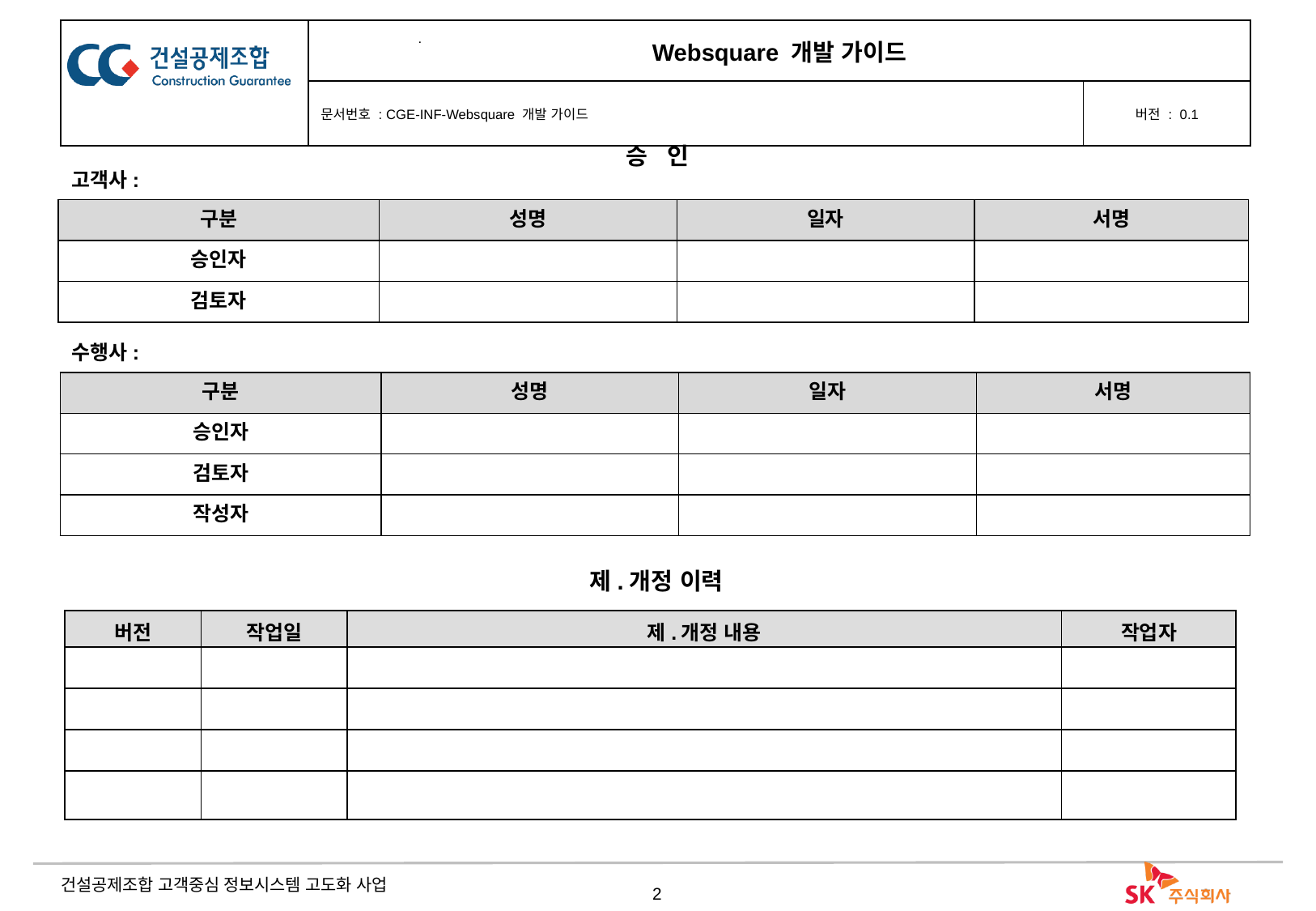

승   인
고객사:
| 구분 | 성명 | 일자 | 서명 |
| --- | --- | --- | --- |
| 승인자 |  |  |  |
| 검토자 |  |  |  |
수행사:
| 구분 | 성명 | 일자 | 서명 |
| --- | --- | --- | --- |
| 승인자 |  |  |  |
| 검토자 |  |  |  |
| 작성자 |  |  |  |
제.개정 이력
| 버전 | 작업일 | 제.개정 내용 | 작업자 |
| --- | --- | --- | --- |
|  |  |  |  |
|  |  |  |  |
|  |  |  |  |
|  |  |  |  |